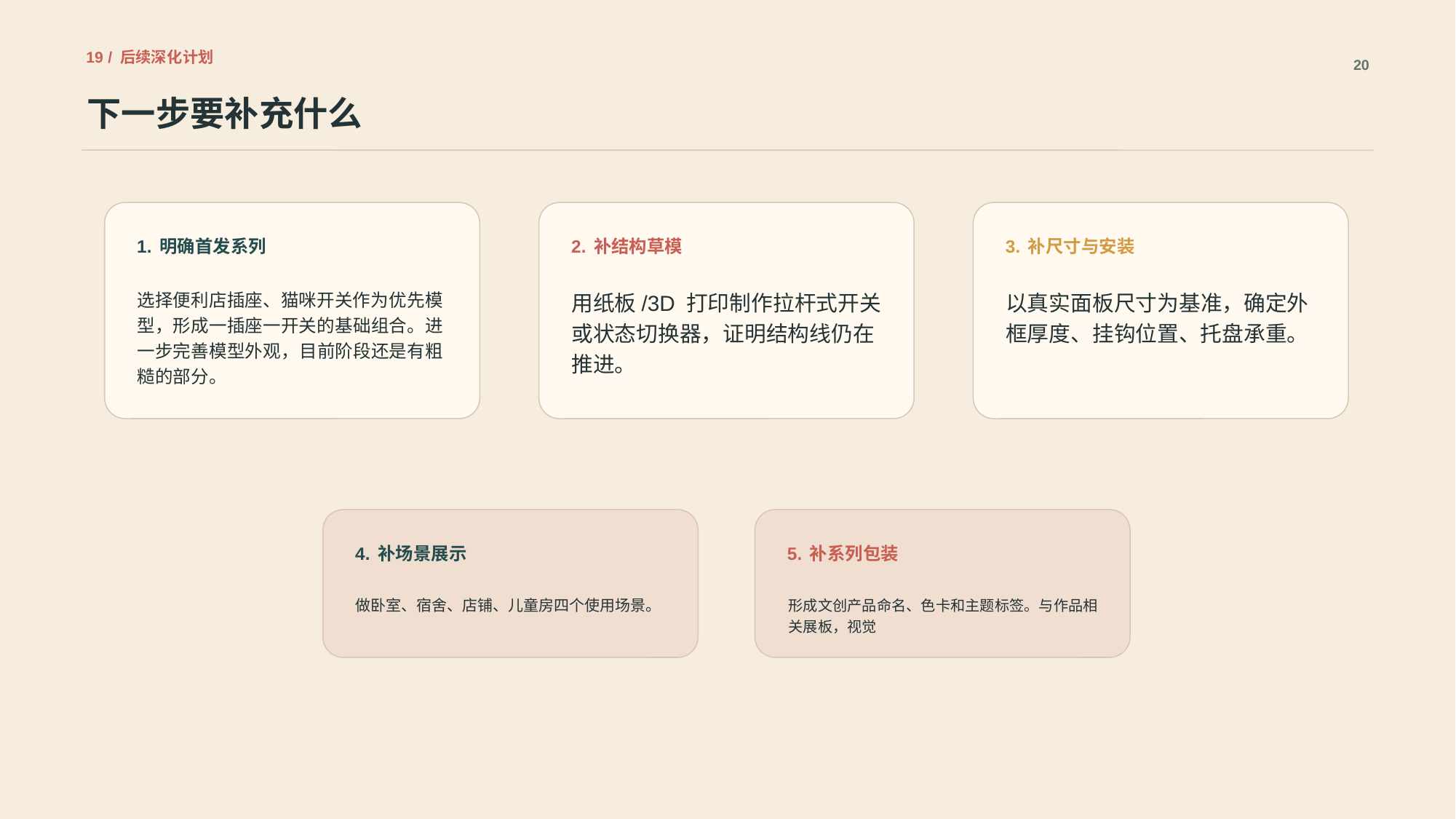

19 / 后续深化计划
20
下一步要补充什么

1. 明确首发系列
2. 补结构草模
3. 补尺寸与安装
选择便利店插座、猫咪开关作为优先模型，形成一插座一开关的基础组合。进一步完善模型外观，目前阶段还是有粗糙的部分。
用纸板/3D 打印制作拉杆式开关或状态切换器，证明结构线仍在推进。
以真实面板尺寸为基准，确定外框厚度、挂钩位置、托盘承重。

4. 补场景展示
5. 补系列包装
做卧室、宿舍、店铺、儿童房四个使用场景。
形成文创产品命名、色卡和主题标签。与作品相关展板，视觉